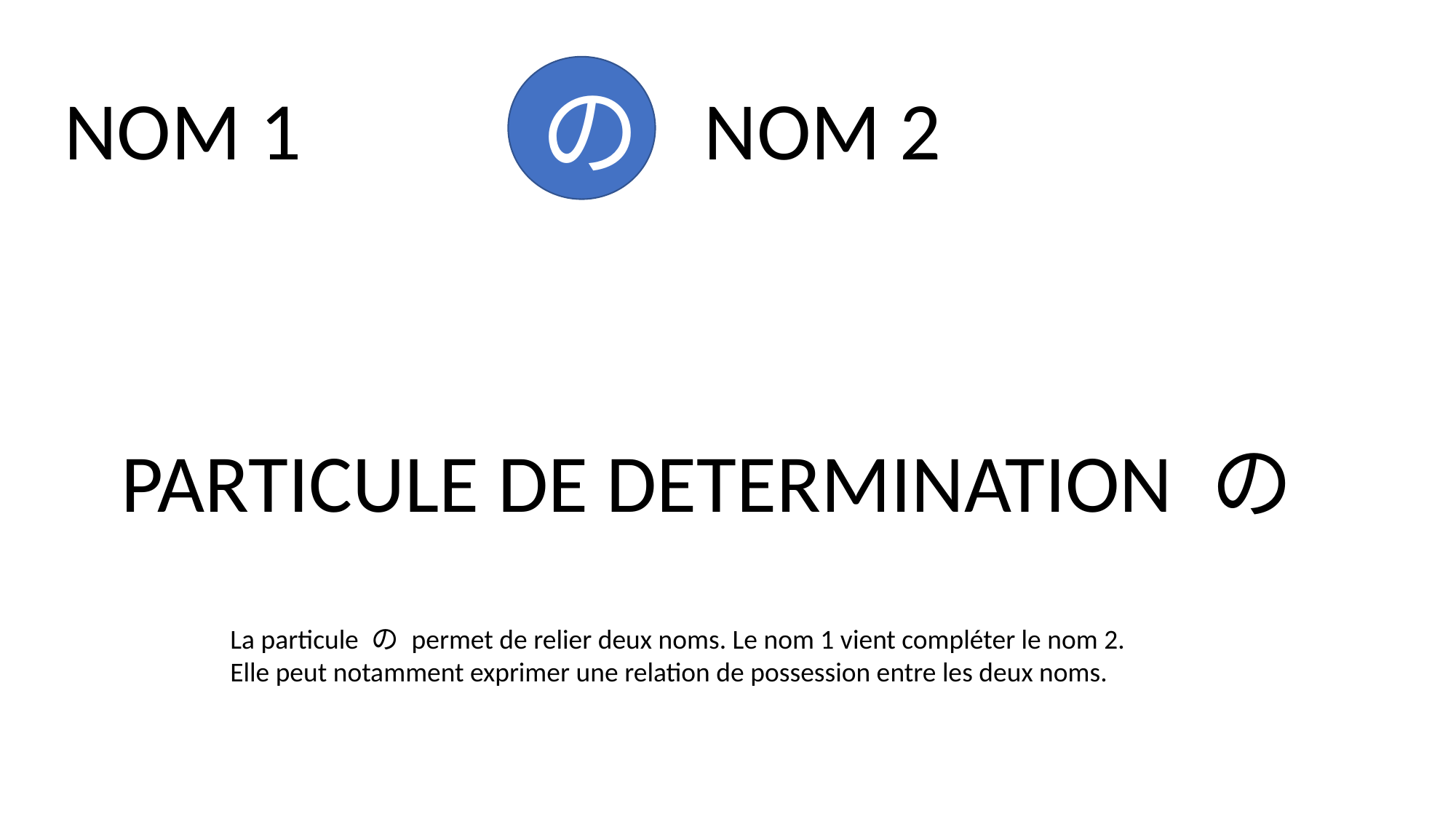

の
NOM 2
NOM 1
PARTICULE DE DETERMINATION の
La particule の permet de relier deux noms. Le nom 1 vient compléter le nom 2.
Elle peut notamment exprimer une relation de possession entre les deux noms.